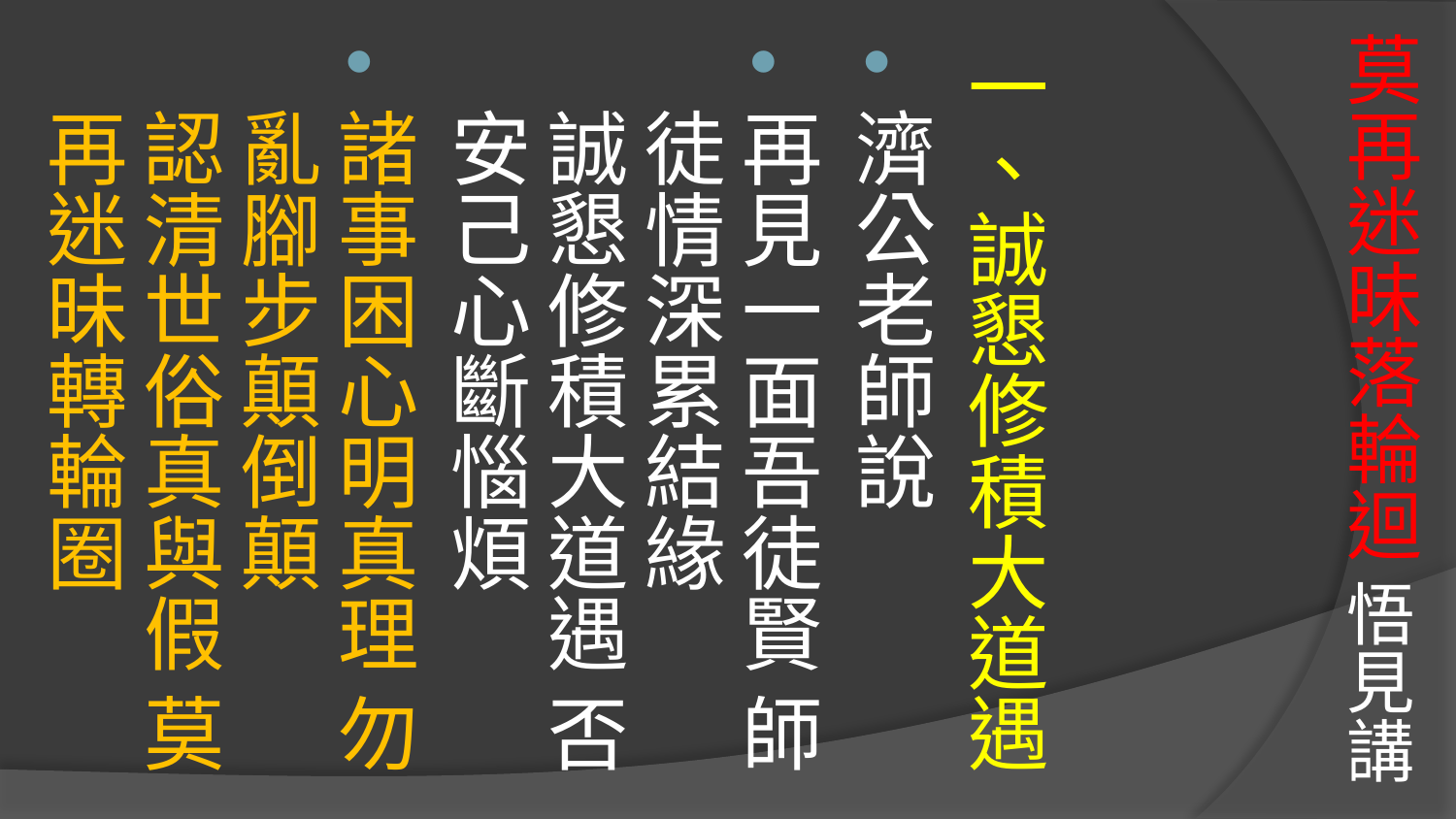

# 莫再迷昧落輪迴 悟見講
一、誠懇修積大道遇
濟公老師說
再見一面吾徒賢 師徒情深累結緣
誠懇修積大道遇 否安己心斷惱煩
諸事困心明真理 勿亂腳步顛倒顛
認清世俗真與假 莫再迷昧轉輪圈